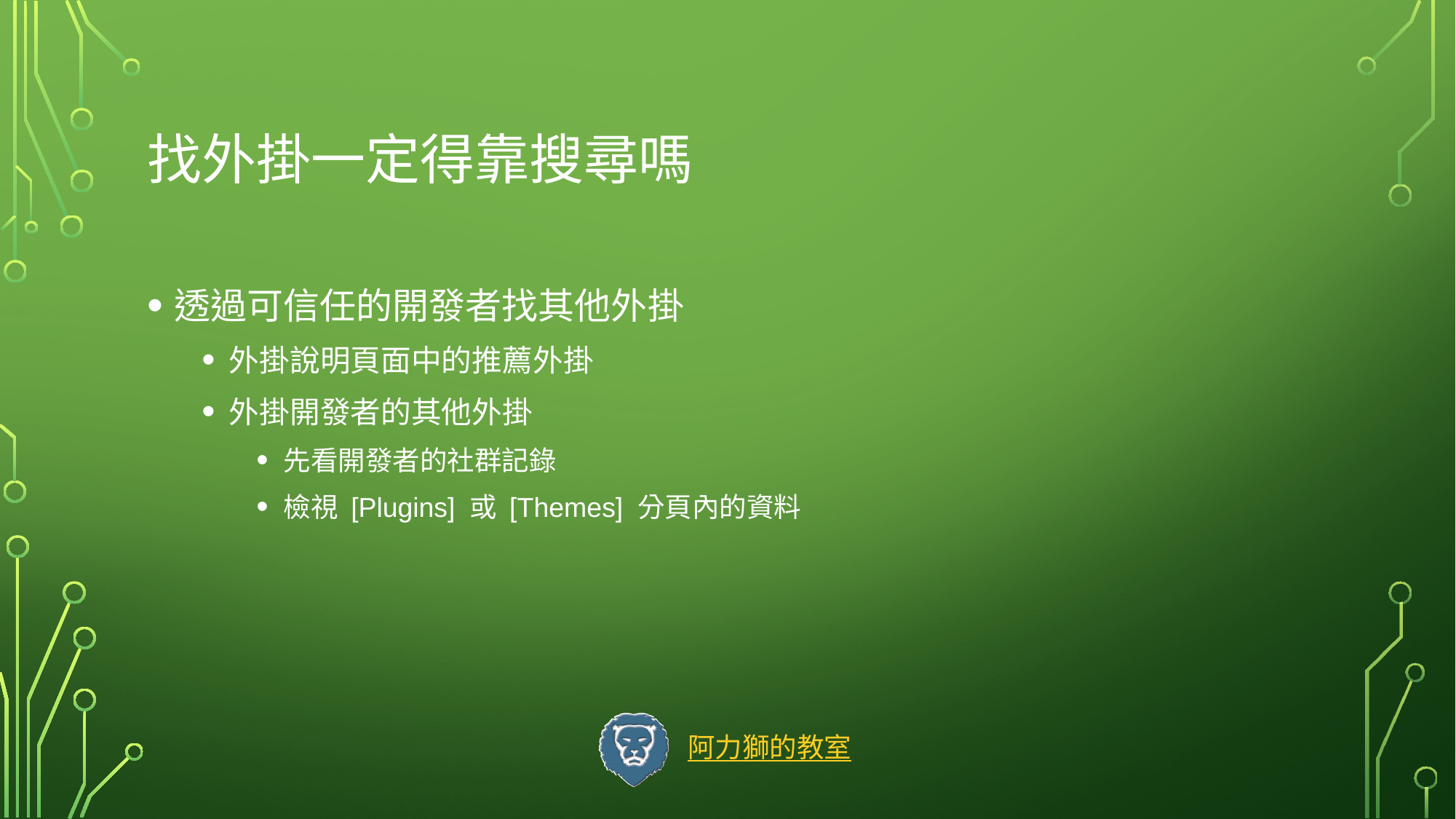

# 找外掛一定得靠搜尋嗎
透過可信任的開發者找其他外掛
外掛說明頁面中的推薦外掛
外掛開發者的其他外掛
先看開發者的社群記錄
檢視 [Plugins] 或 [Themes] 分頁內的資料